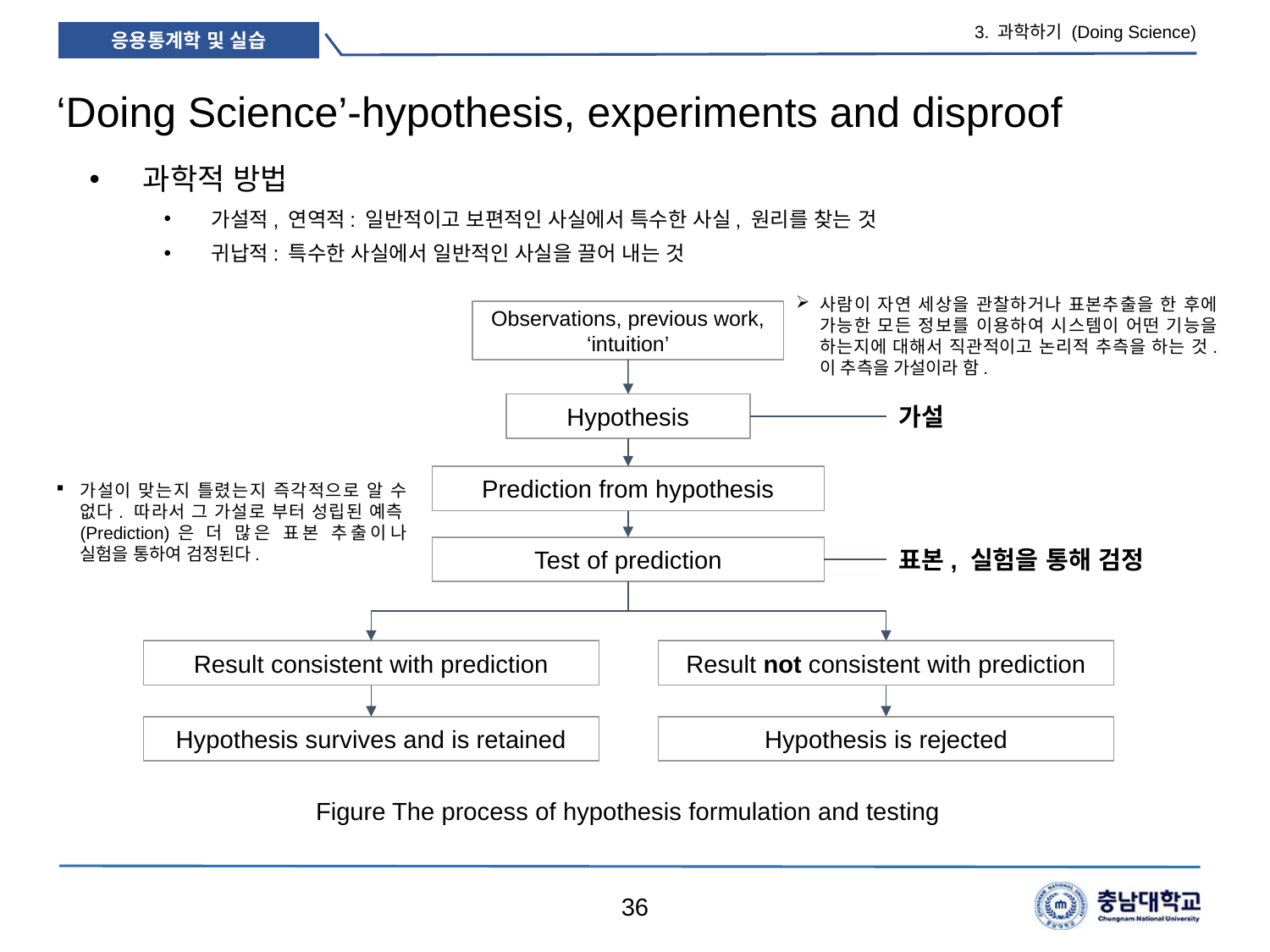

3. 과학하기 (Doing Science)
# ‘Doing Science’-hypothesis, experiments and disproof
과학적 방법
가설적, 연역적: 일반적이고 보편적인 사실에서 특수한 사실, 원리를 찾는 것
귀납적: 특수한 사실에서 일반적인 사실을 끌어 내는 것
사람이 자연 세상을 관찰하거나 표본추출을 한 후에 가능한 모든 정보를 이용하여 시스템이 어떤 기능을 하는지에 대해서 직관적이고 논리적 추측을 하는 것. 이 추측을 가설이라 함.
Observations, previous work, ‘intuition’
Hypothesis
가설
Prediction from hypothesis
가설이 맞는지 틀렸는지 즉각적으로 알 수 없다. 따라서 그 가설로 부터 성립된 예측(Prediction)은 더 많은 표본 추출이나 실험을 통하여 검정된다.
Test of prediction
표본, 실험을 통해 검정
Result consistent with prediction
Result not consistent with prediction
Hypothesis survives and is retained
Hypothesis is rejected
Figure The process of hypothesis formulation and testing
36